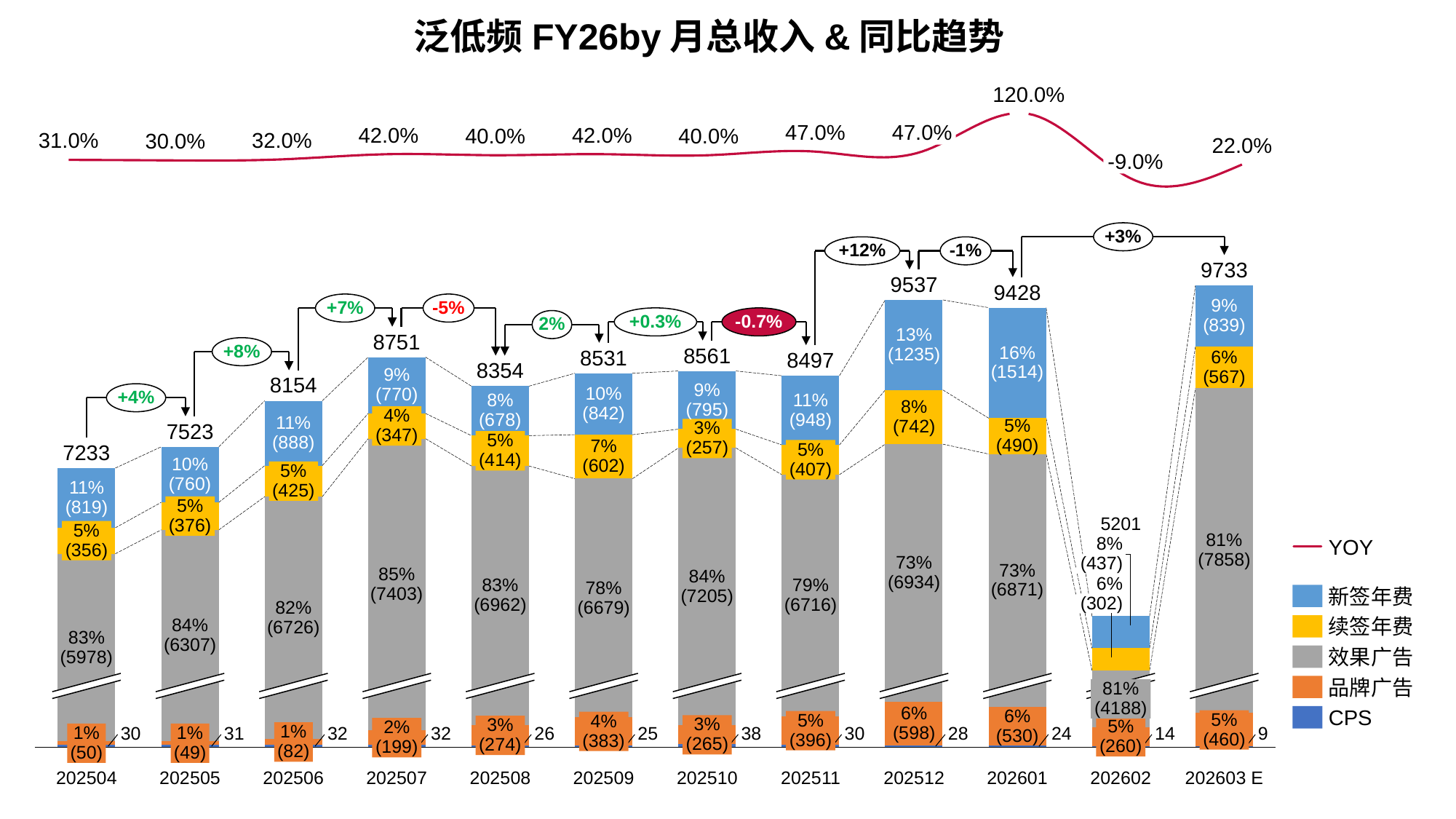

泛低频FY26by月总收入&同比趋势
120.0%

### Chart

| Category |  |
|---|---|
47.0%
47.0%
42.0%
42.0%
40.0%
40.0%
32.0%
31.0%
30.0%
22.0%
-9.0%
+3%
+12%
-1%

### Chart

| Category |  |  |  |  |  |
|---|---|---|---|---|---|
9733
9537
9428
+7%
-5%
9%
(839)
+0.3%
-0.7%
2%
13%
(1235)
8751
+8%
16%
(1514)
8561
8531
6%
(567)
8497
8354
9%
(770)
8154
9%
(795)
+4%
10%
(842)
11%
(948)
8%
(678)
8%
(742)
4%
(347)
11%
(888)
5%
(490)
3%
(257)
7523
5%
(414)
7%
(602)
5%
(407)
7233
10%
(760)
5%
(425)
11%
(819)
5%
(376)
5201
5%
(356)
81%
(7858)
8%
(437)
YOY
73%
(6934)
73%
(6871)
85%
(7403)
84%
(7205)
6%
(302)
79%
(6716)
83%
(6962)
78%
(6679)

新签年费
82%
(6726)

84%
(6307)
续签年费
83%
(5978)

效果广告

品牌广告
81%
(4188)

6%
(598)

6%
(530)
CPS
5%
(460)
5%
(396)
4%
(383)
3%
(265)
3%
(274)
5%
(260)
2%
(199)
1%
(82)
1%
(50)
1%
(49)
202504
202505
202506
202507
202508
202509
202510
202511
202512
202601
202602
202603 E